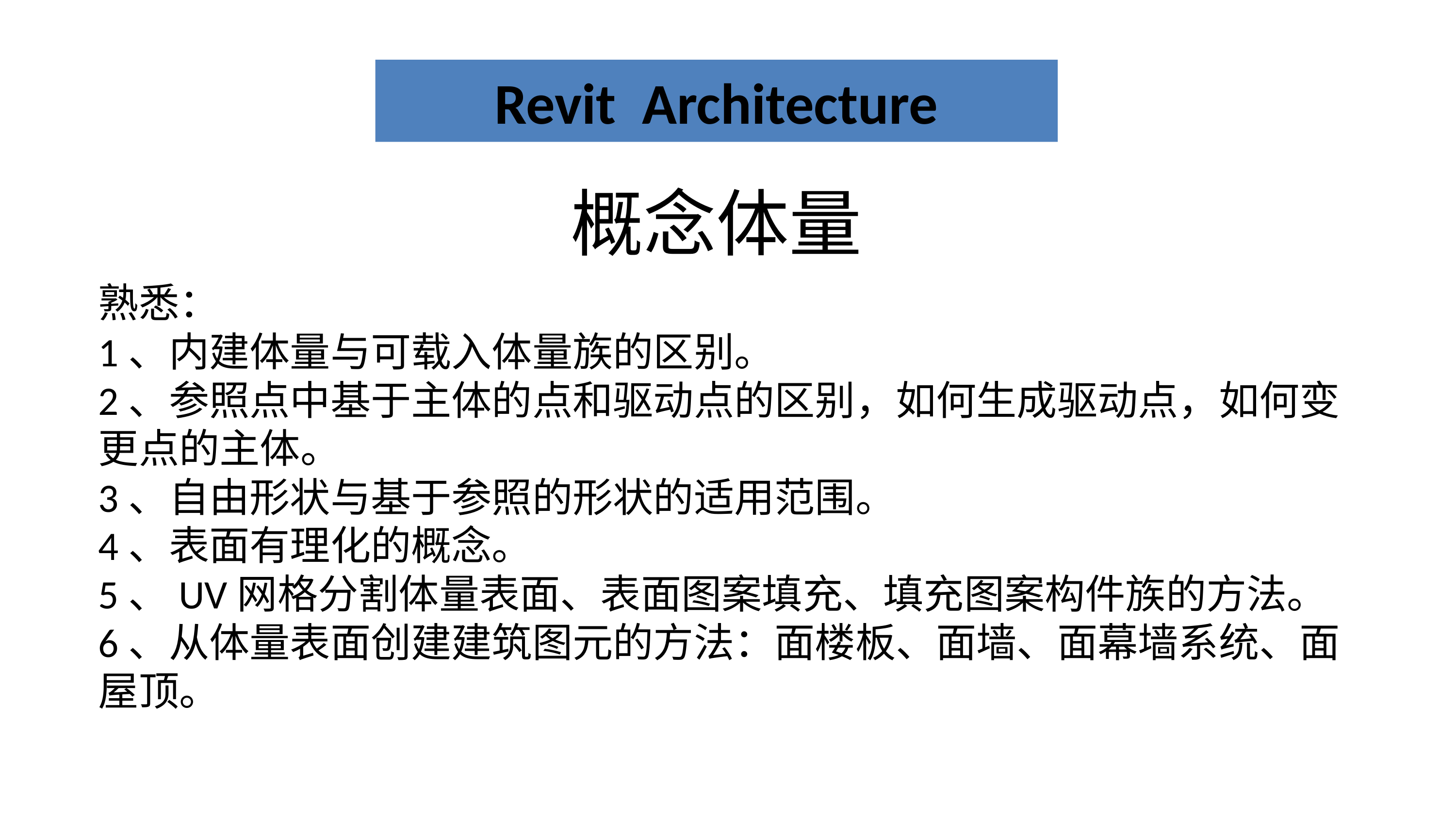

Revit  Architecture
概念体量
熟悉：
1、内建体量与可载入体量族的区别。
2、参照点中基于主体的点和驱动点的区别，如何生成驱动点，如何变更点的主体。
3、自由形状与基于参照的形状的适用范围。
4、表面有理化的概念。
5、UV网格分割体量表面、表面图案填充、填充图案构件族的方法。
6、从体量表面创建建筑图元的方法：面楼板、面墙、面幕墙系统、面屋顶。